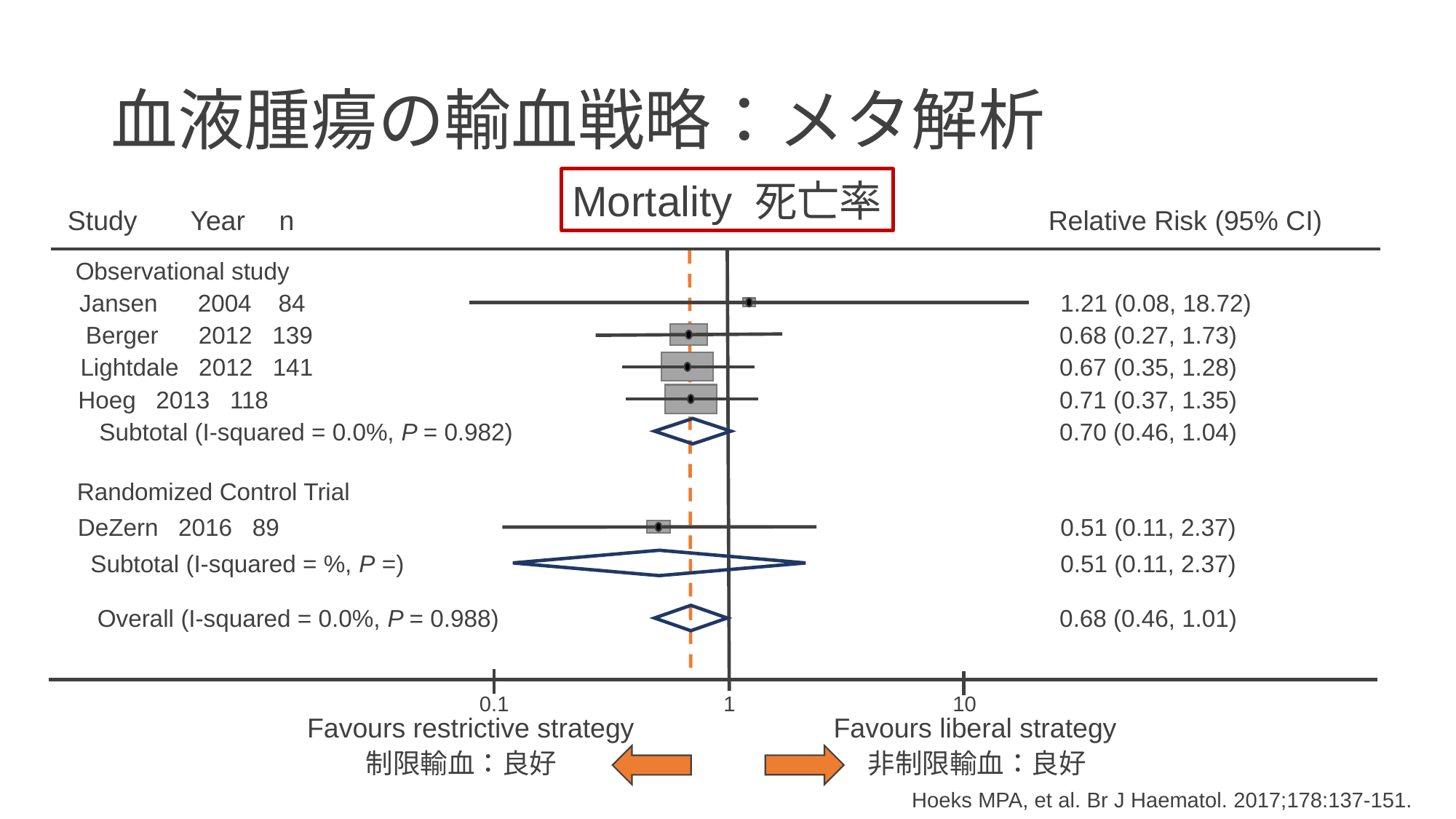

# 血液腫瘍の輸血戦略：メタ解析
Mortality 死亡率
Study
Year
n
Relative Risk (95% CI)
Observational study
Jansen      2004    84
1.21 (0.08, 18.72)

Berger      2012   139
0.68 (0.27, 1.73)

Lightdale   2012   141
0.67 (0.35, 1.28)

Hoeg   2013   118
0.71 (0.37, 1.35)

Subtotal (I-squared = 0.0%, P = 0.982)
0.70 (0.46, 1.04)

Randomized Control Trial
DeZern   2016   89
0.51 (0.11, 2.37)

Subtotal (I-squared = %, P =)
0.51 (0.11, 2.37)

Overall (I-squared = 0.0%, P = 0.988)
0.68 (0.46, 1.01)

0.1
1
10
Favours restrictive strategy
Favours liberal strategy
制限輸血：良好
非制限輸血：良好

Hoeks MPA, et al. Br J Haematol. 2017;178:137-151.